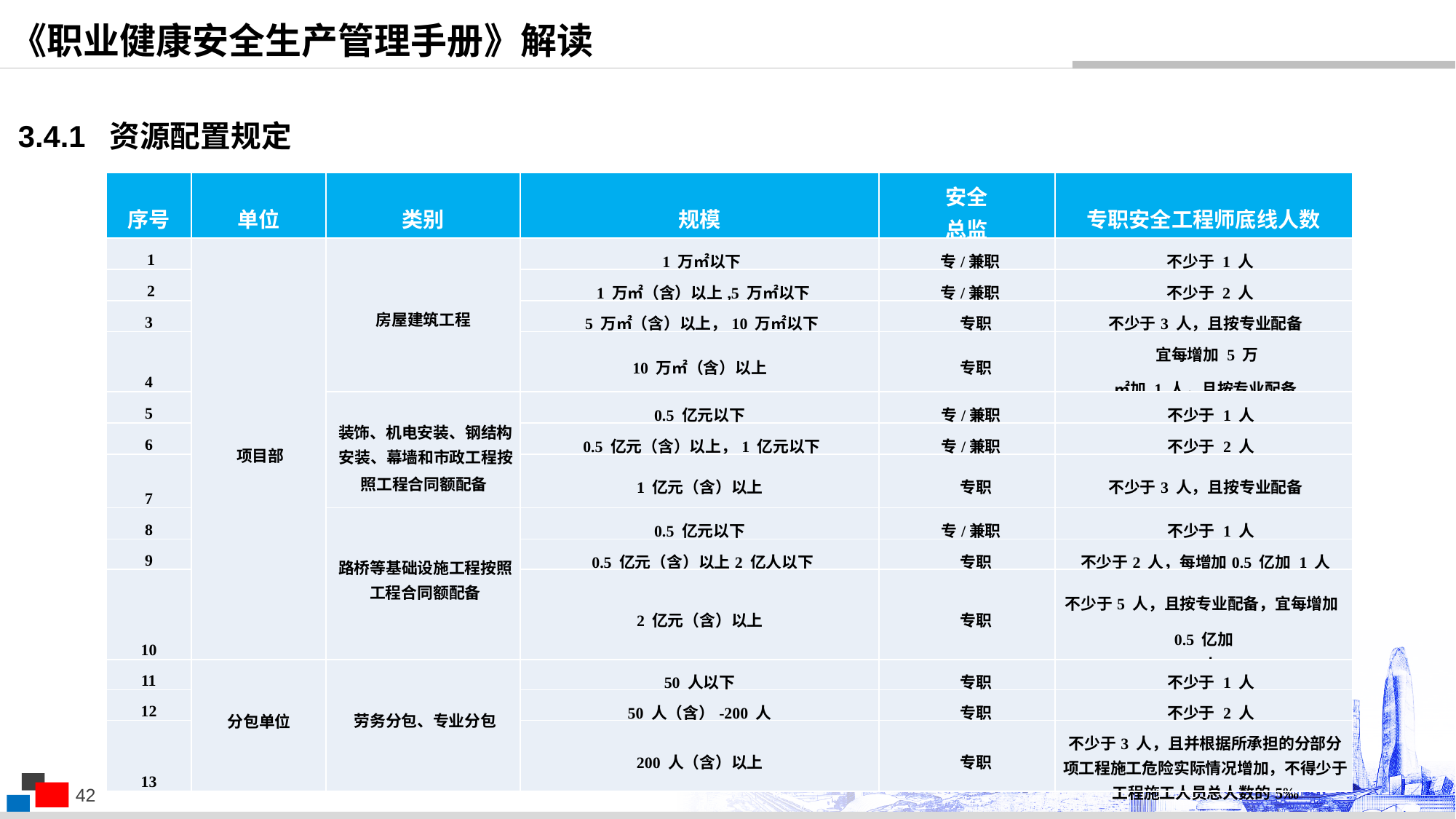

《职业健康安全生产管理手册》解读
3.4.1  资源配置规定
| 序号 | 单位 | 类别 | 规模 | 安全 总监 | 专职安全工程师底线人数 |
| --- | --- | --- | --- | --- | --- |
| 1 | 项目部 | 房屋建筑工程 | 1 万㎡以下 | 专/兼职 | 不少于 1 人 |
| 2 |  |  | 1 万㎡（含）以上,5 万㎡以下 | 专/兼职 | 不少于 2 人 |
| 3 |  |  | 5 万㎡（含）以上，10 万㎡以下 | 专职 | 不少于3 人，且按专业配备 |
| 4 |  |  | 10 万㎡（含）以上 | 专职 | 宜每增加 5 万 ㎡加 1 人，且按专业配备 |
| 5 |  | 装饰、机电安装、钢结构安装、幕墙和市政工程按照工程合同额配备 | 0.5 亿元以下 | 专/兼职 | 不少于 1 人 |
| 6 |  |  | 0.5 亿元（含）以上，1 亿元以下 | 专/兼职 | 不少于 2 人 |
| 7 |  |  | 1 亿元（含）以上 | 专职 | 不少于3 人，且按专业配备 |
| 8 |  | 路桥等基础设施工程按照工程合同额配备 | 0.5 亿元以下 | 专/兼职 | 不少于 1 人 |
| 9 |  |  | 0.5 亿元（含）以上2 亿人以下 | 专职 | 不少于2 人，每增加0.5 亿加 1 人 |
| 10 |  |  | 2 亿元（含）以上 | 专职 | 不少于5 人，且按专业配备，宜每增加0.5 亿加 1 人 |
| 11 | 分包单位 | 劳务分包、专业分包 | 50 人以下 | 专职 | 不少于 1 人 |
| 12 |  |  | 50 人（含）-200 人 | 专职 | 不少于 2 人 |
| 13 |  |  | 200 人（含）以上 | 专职 | 不少于3 人，且并根据所承担的分部分项工程施工危险实际情况增加，不得少于工程施工人员总人数的5‰ |